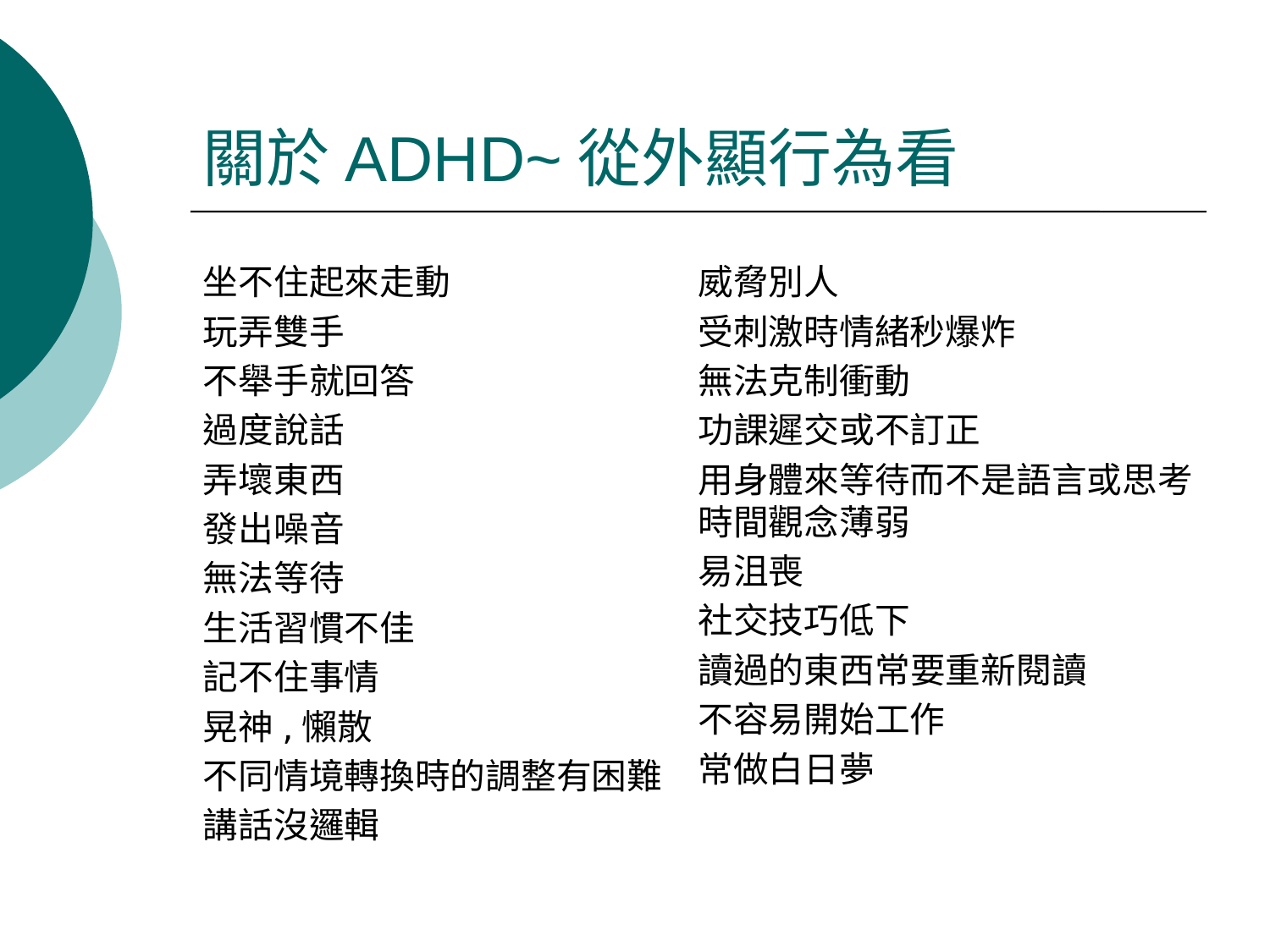

# 關於ADHD~從外顯行為看
坐不住起來走動
玩弄雙手
不舉手就回答
過度說話
弄壞東西
發出噪音
無法等待
生活習慣不佳
記不住事情
晃神,懶散
不同情境轉換時的調整有困難
講話沒邏輯
威脅別人
受刺激時情緒秒爆炸
無法克制衝動
功課遲交或不訂正
用身體來等待而不是語言或思考時間觀念薄弱
易沮喪
社交技巧低下
讀過的東西常要重新閱讀
不容易開始工作
常做白日夢